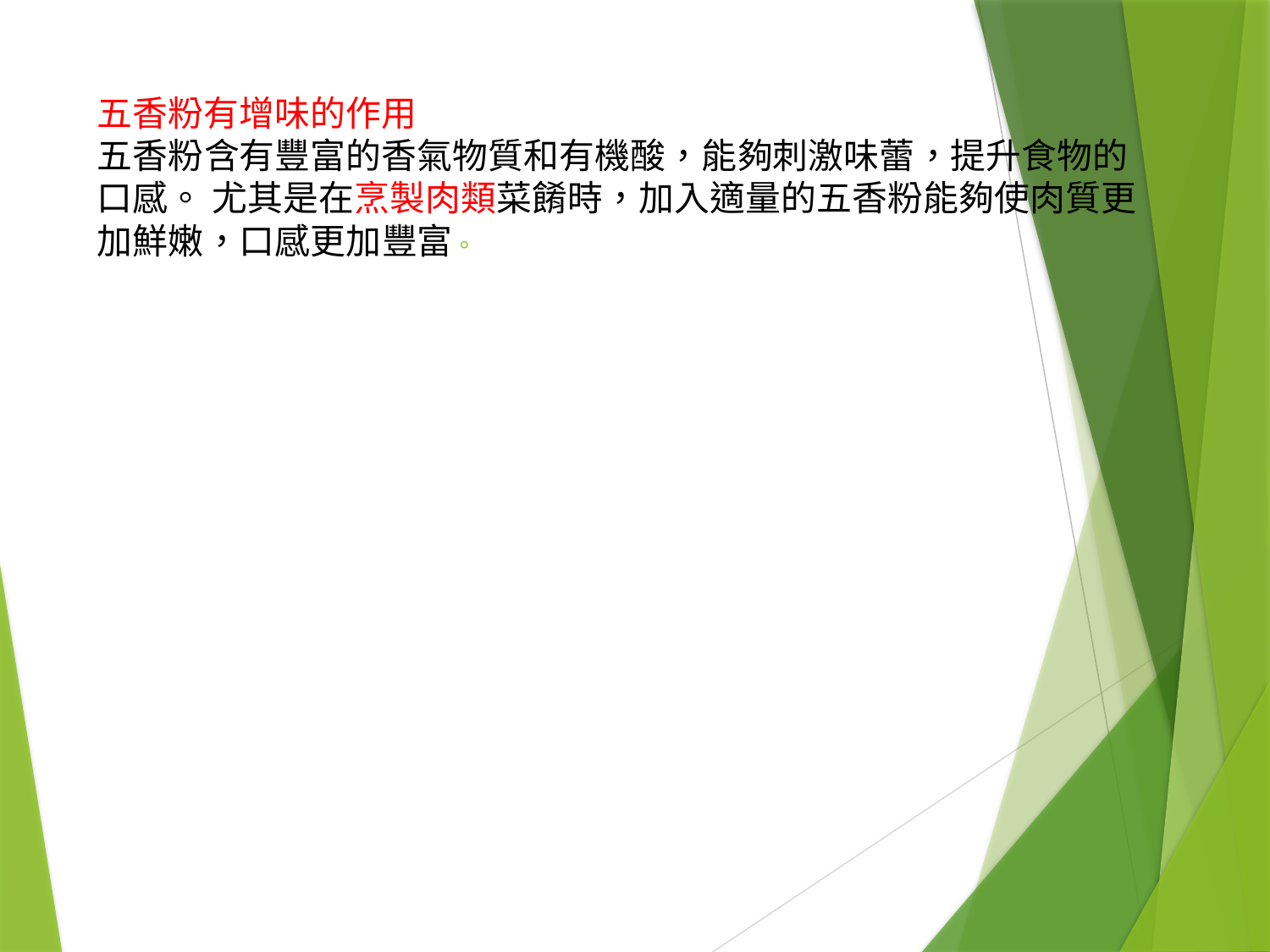

# 五香粉有增味的作用 五香粉含有豐富的香氣物質和有機酸，能夠刺激味蕾，提升食物的口感。 尤其是在烹製肉類菜餚時，加入適量的五香粉能夠使肉質更加鮮嫩，口感更加豐富。